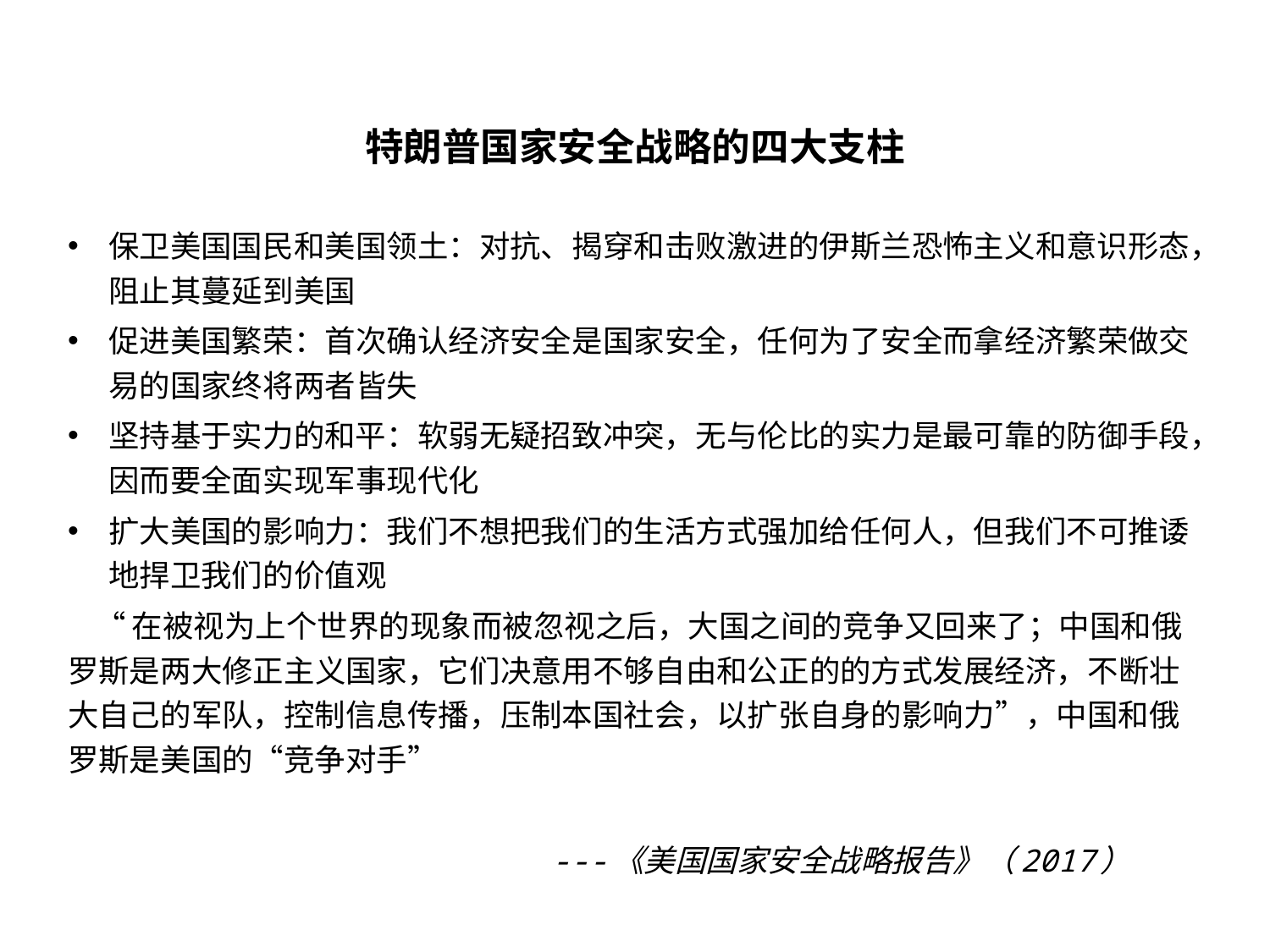

特朗普国家安全战略的四大支柱

保卫美国国民和美国领土：对抗、揭穿和击败激进的伊斯兰恐怖主义和意识形态，阻止其蔓延到美国
促进美国繁荣：首次确认经济安全是国家安全，任何为了安全而拿经济繁荣做交易的国家终将两者皆失
坚持基于实力的和平：软弱无疑招致冲突，无与伦比的实力是最可靠的防御手段，因而要全面实现军事现代化
扩大美国的影响力：我们不想把我们的生活方式强加给任何人，但我们不可推诿地捍卫我们的价值观
    “在被视为上个世界的现象而被忽视之后，大国之间的竞争又回来了；中国和俄罗斯是两大修正主义国家，它们决意用不够自由和公正的的方式发展经济，不断壮大自己的军队，控制信息传播，压制本国社会，以扩张自身的影响力”，中国和俄罗斯是美国的“竞争对手”

                          ---《美国国家安全战略报告》（2017）
IWEP